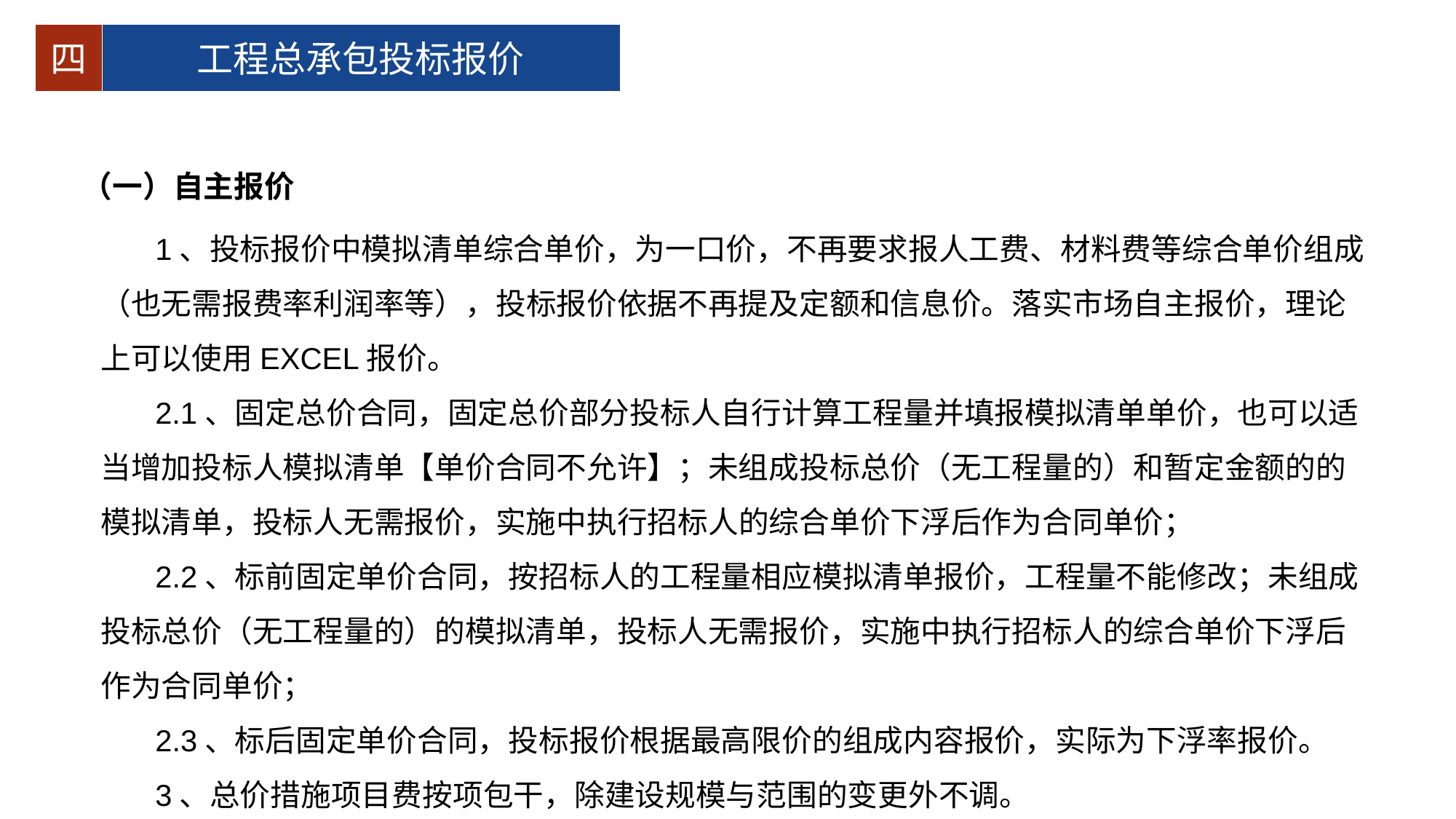

四
工程总承包投标报价
（一）自主报价
1、投标报价中模拟清单综合单价，为一口价，不再要求报人工费、材料费等综合单价组成（也无需报费率利润率等），投标报价依据不再提及定额和信息价。落实市场自主报价，理论上可以使用EXCEL报价。
2.1、固定总价合同，固定总价部分投标人自行计算工程量并填报模拟清单单价，也可以适当增加投标人模拟清单【单价合同不允许】；未组成投标总价（无工程量的）和暂定金额的的模拟清单，投标人无需报价，实施中执行招标人的综合单价下浮后作为合同单价；
2.2、标前固定单价合同，按招标人的工程量相应模拟清单报价，工程量不能修改；未组成投标总价（无工程量的）的模拟清单，投标人无需报价，实施中执行招标人的综合单价下浮后作为合同单价；
2.3、标后固定单价合同，投标报价根据最高限价的组成内容报价，实际为下浮率报价。
3、总价措施项目费按项包干，除建设规模与范围的变更外不调。